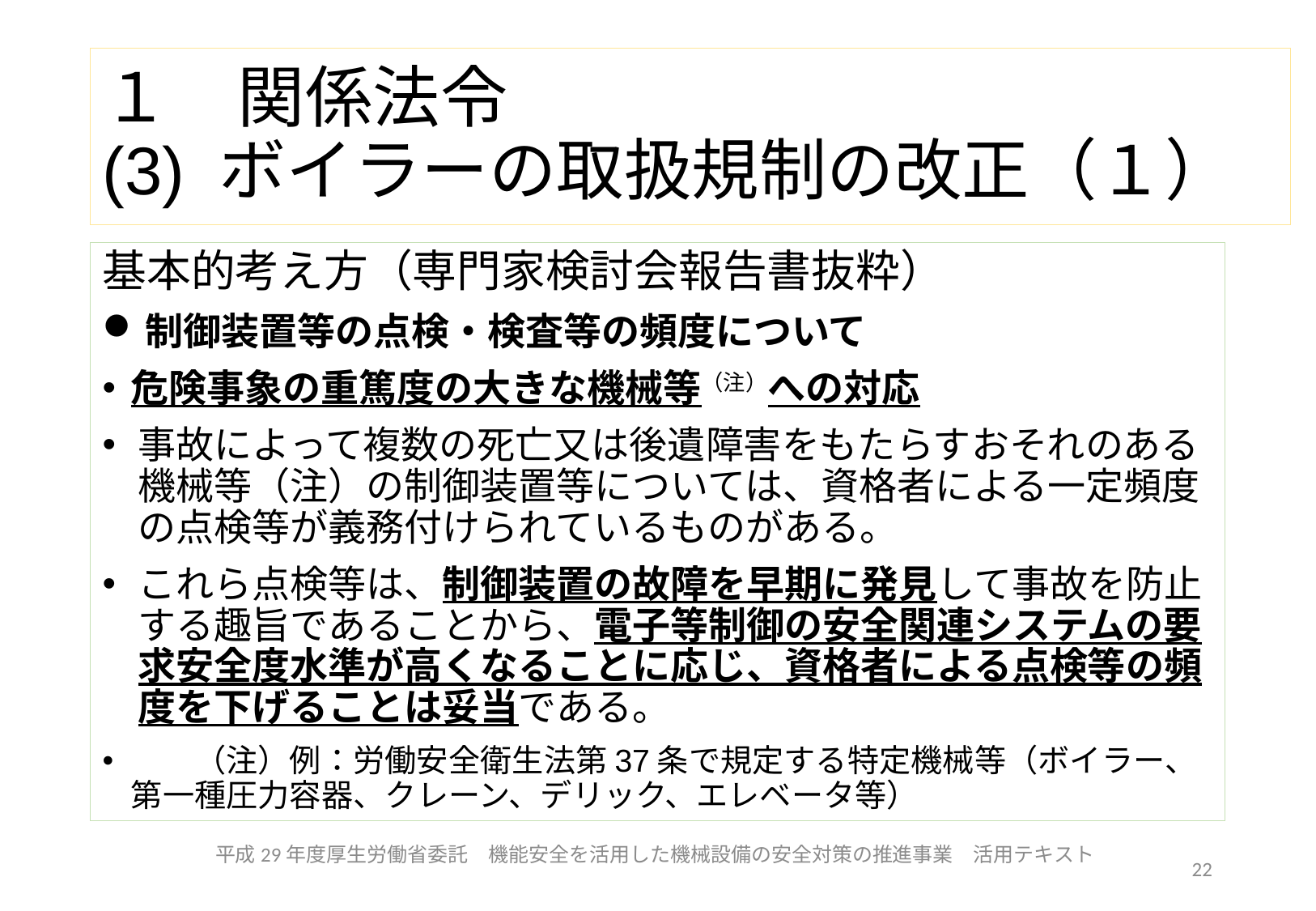

# １　関係法令 (3) ボイラーの取扱規制の改正（１）
基本的考え方（専門家検討会報告書抜粋）
制御装置等の点検・検査等の頻度について
危険事象の重篤度の大きな機械等（注）への対応
事故によって複数の死亡又は後遺障害をもたらすおそれのある機械等（注）の制御装置等については、資格者による一定頻度の点検等が義務付けられているものがある。
これら点検等は、制御装置の故障を早期に発見して事故を防止する趣旨であることから、電子等制御の安全関連システムの要求安全度水準が高くなることに応じ、資格者による点検等の頻度を下げることは妥当である。
　　（注）例：労働安全衛生法第37条で規定する特定機械等（ボイラー、第一種圧力容器、クレーン、デリック、エレベータ等）

平成29年度厚生労働省委託　機能安全を活用した機械設備の安全対策の推進事業　活用テキスト
22